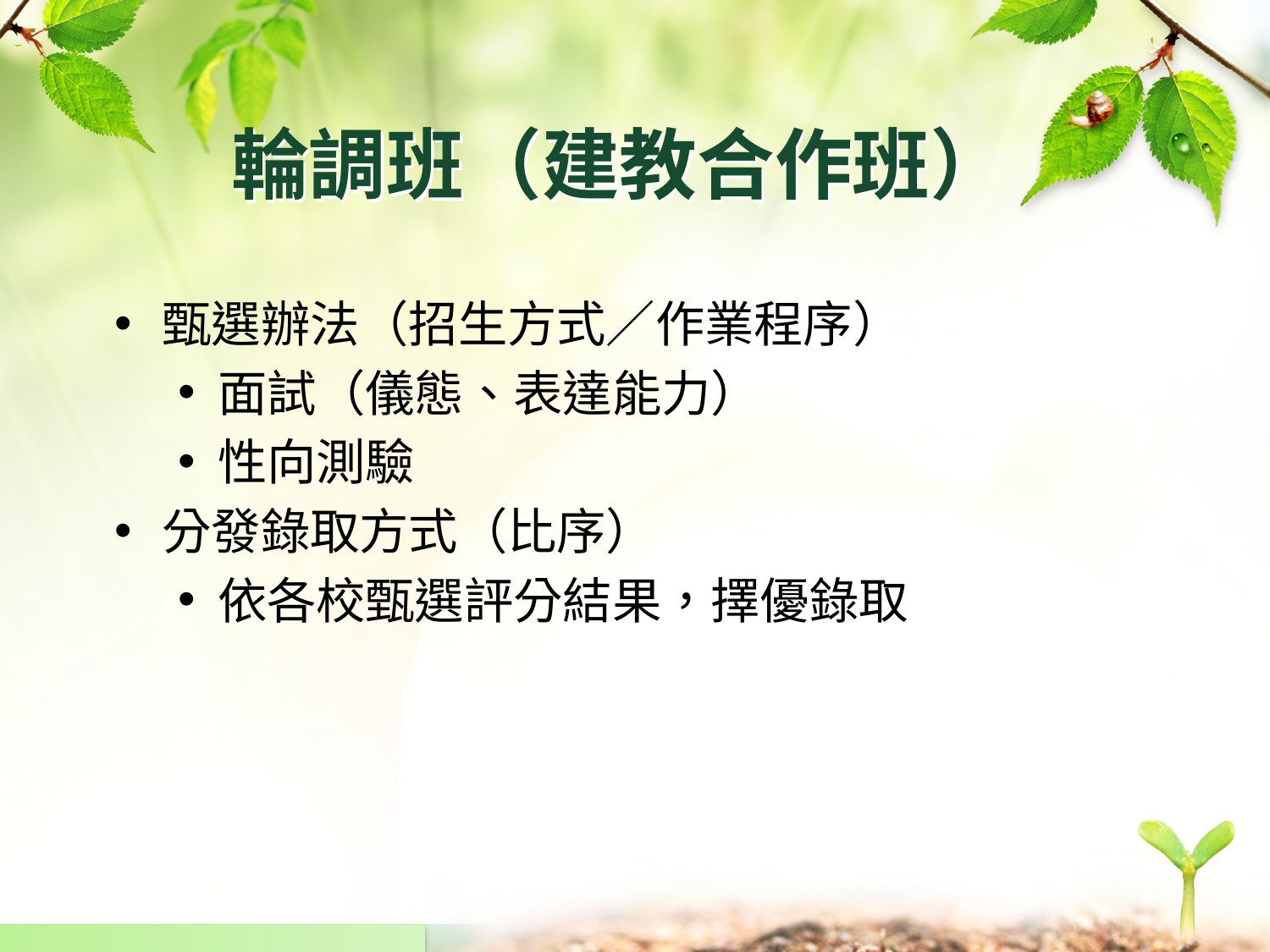

# 輪調班（建教合作班）
甄選辦法（招生方式／作業程序）
面試（儀態、表達能力）
性向測驗
分發錄取方式（比序）
依各校甄選評分結果，擇優錄取